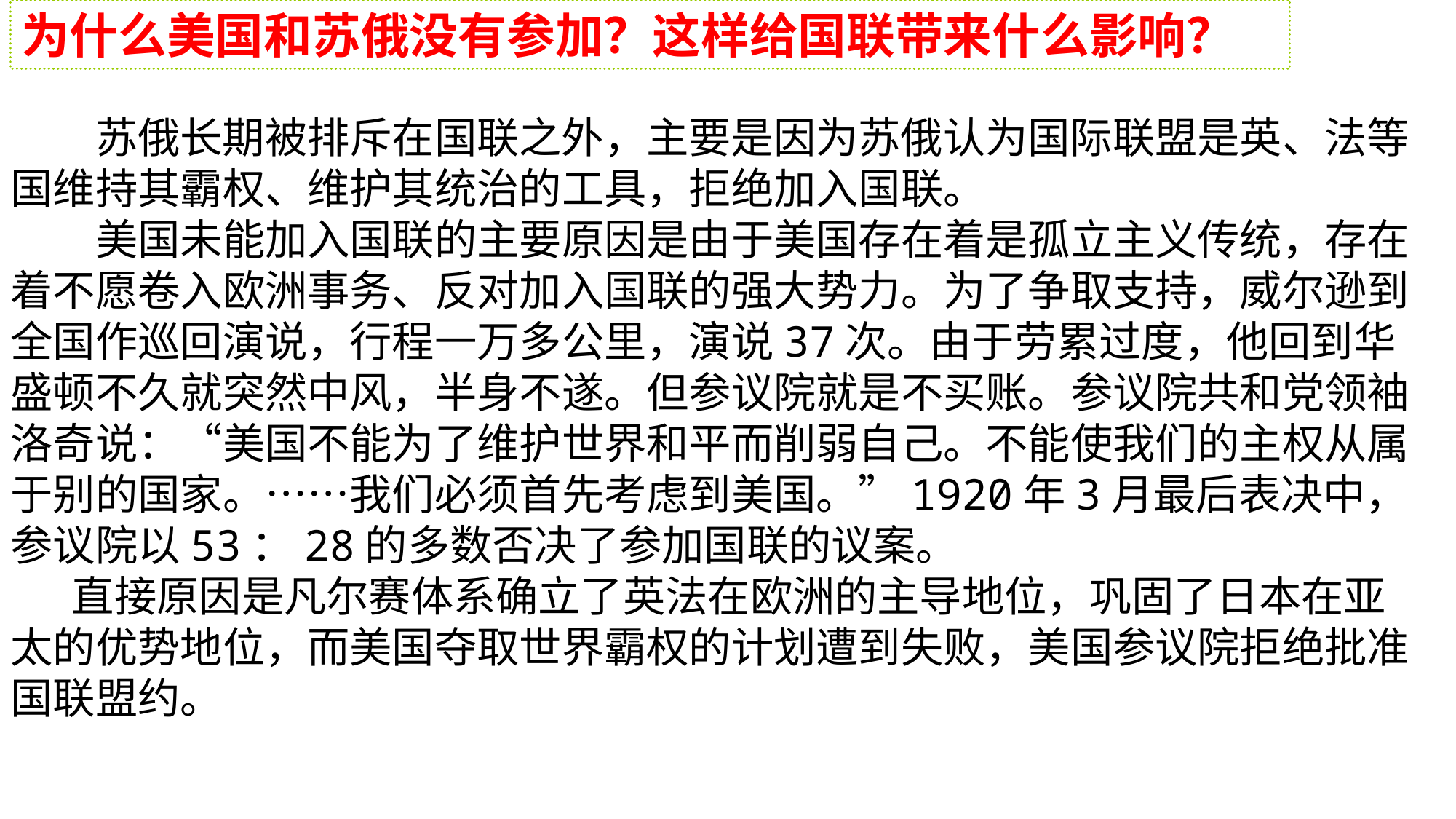

为什么美国和苏俄没有参加？这样给国联带来什么影响？
　　苏俄长期被排斥在国联之外，主要是因为苏俄认为国际联盟是英、法等国维持其霸权、维护其统治的工具，拒绝加入国联。
　　美国未能加入国联的主要原因是由于美国存在着是孤立主义传统，存在着不愿卷入欧洲事务、反对加入国联的强大势力。为了争取支持，威尔逊到全国作巡回演说，行程一万多公里，演说37次。由于劳累过度，他回到华盛顿不久就突然中风，半身不遂。但参议院就是不买账。参议院共和党领袖洛奇说：“美国不能为了维护世界和平而削弱自己。不能使我们的主权从属于别的国家。……我们必须首先考虑到美国。”1920年3月最后表决中，参议院以53：28的多数否决了参加国联的议案。
　  直接原因是凡尔赛体系确立了英法在欧洲的主导地位，巩固了日本在亚太的优势地位，而美国夺取世界霸权的计划遭到失败，美国参议院拒绝批准国联盟约。